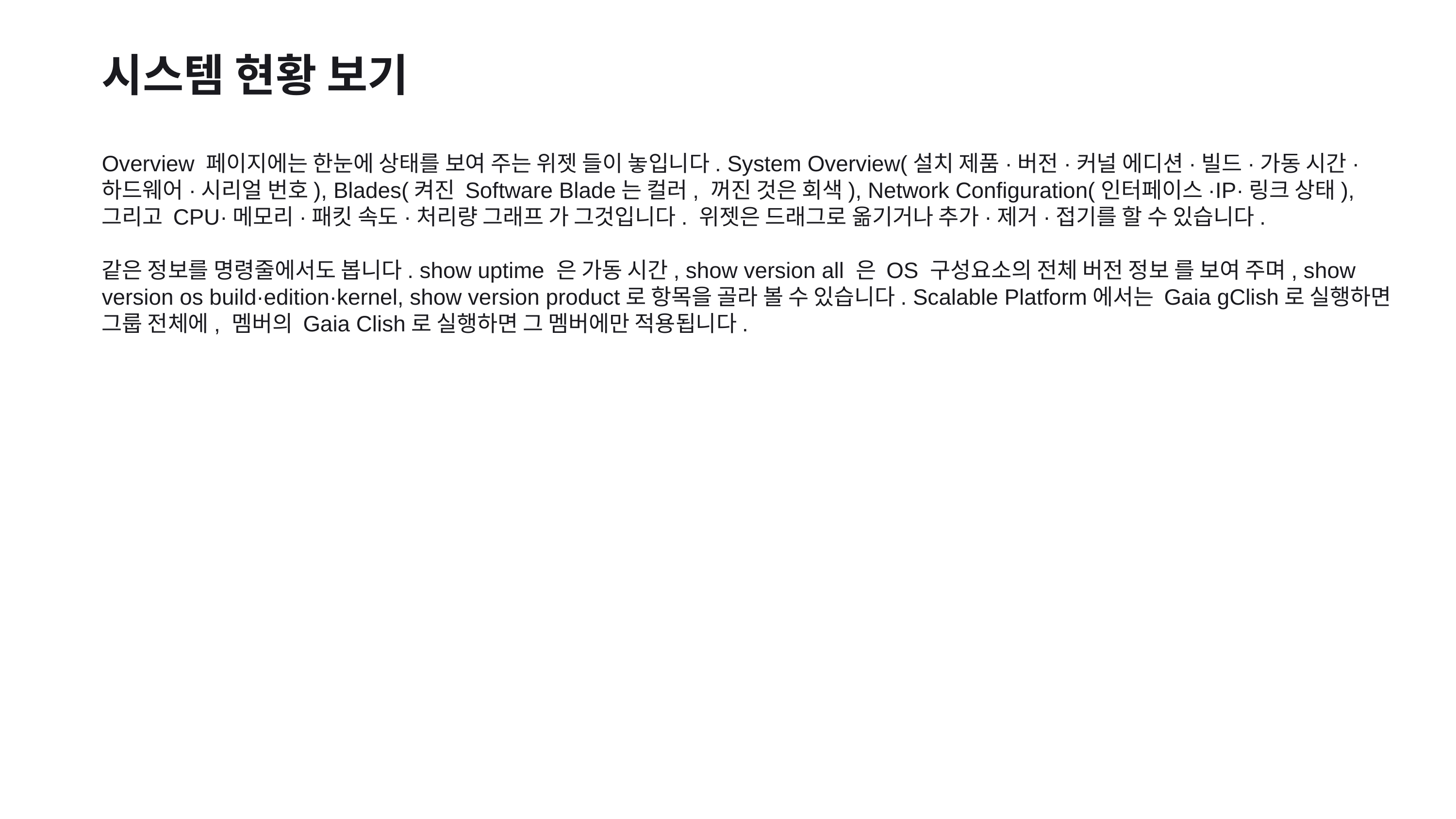

시스템 현황 보기
Overview 페이지에는 한눈에 상태를 보여 주는 위젯 들이 놓입니다. System Overview(설치 제품·버전·커널 에디션·빌드·가동 시간·하드웨어·시리얼 번호), Blades(켜진 Software Blade는 컬러, 꺼진 것은 회색), Network Configuration(인터페이스·IP·링크 상태), 그리고 CPU·메모리·패킷 속도·처리량 그래프 가 그것입니다. 위젯은 드래그로 옮기거나 추가·제거·접기를 할 수 있습니다.

같은 정보를 명령줄에서도 봅니다. show uptime 은 가동 시간, show version all 은 OS 구성요소의 전체 버전 정보 를 보여 주며, show version os build·edition·kernel, show version product로 항목을 골라 볼 수 있습니다. Scalable Platform에서는 Gaia gClish로 실행하면 그룹 전체에, 멤버의 Gaia Clish로 실행하면 그 멤버에만 적용됩니다.